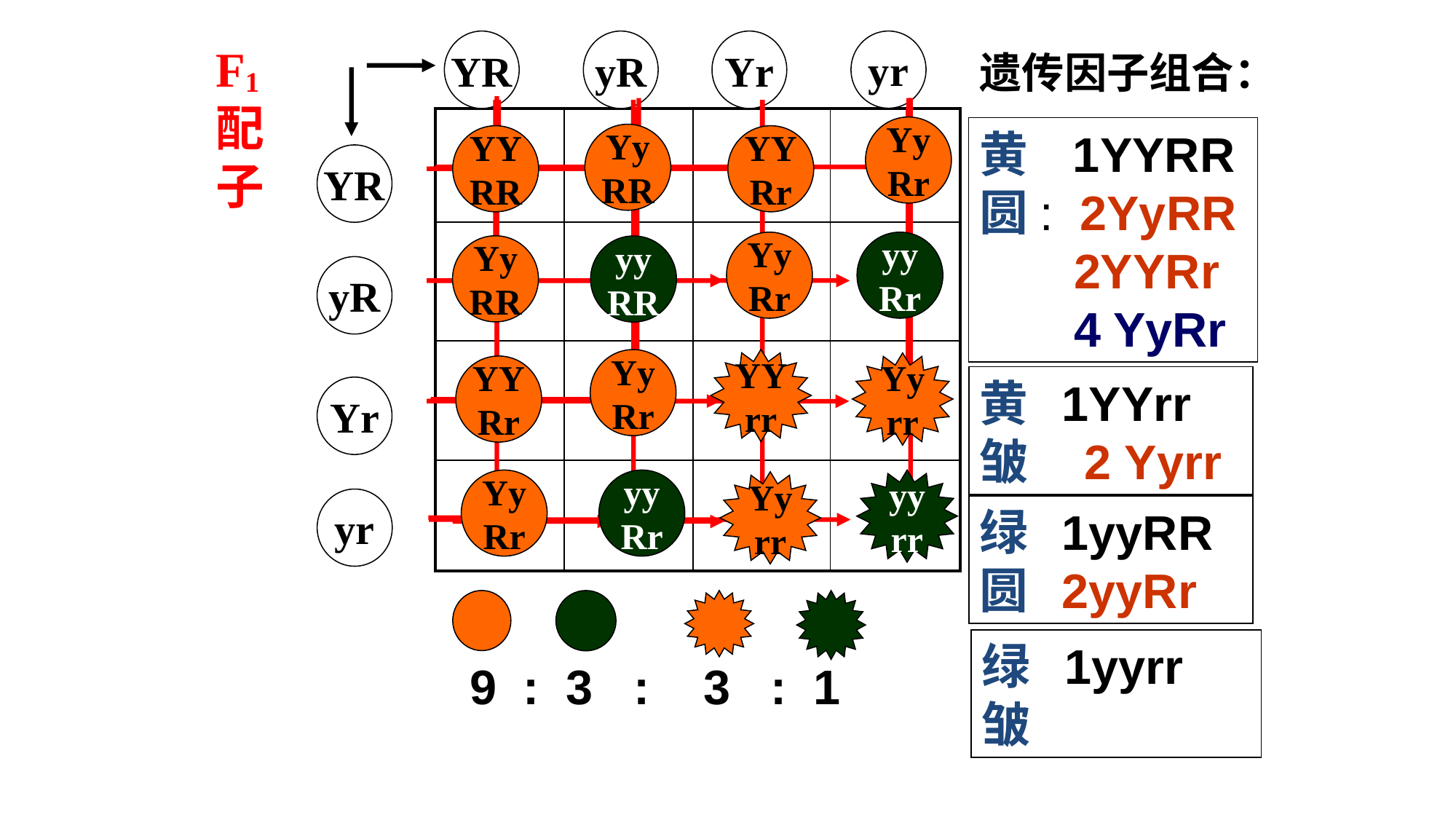

YR
yR
Yr
yr

F1配子
遗传因子组合：

YR
yR
Yr
yr

|  |  |  |  |
| --- | --- | --- | --- |
|  |  |  |  |
|  |  |  |  |
|  |  |  |  |

Yy
Rr
黄   1YYRR
圆:  2YyRR
       2YYRr
       4 YyRr
Yy
RR
YY
RR
YY
Rr
Yy
Rr
yy
Rr
Yy
RR
yy
RR
YY
rr
Yy
Rr
Yy
rr
YY
Rr
黄  1YYrr
皱    2 Yyrr
Yy
Rr
yy
Rr
yy
rr
Yy
rr
绿  1yyRR
圆  2yyRr

绿  1yyrr
皱
   9  :  3   :    3   :  1